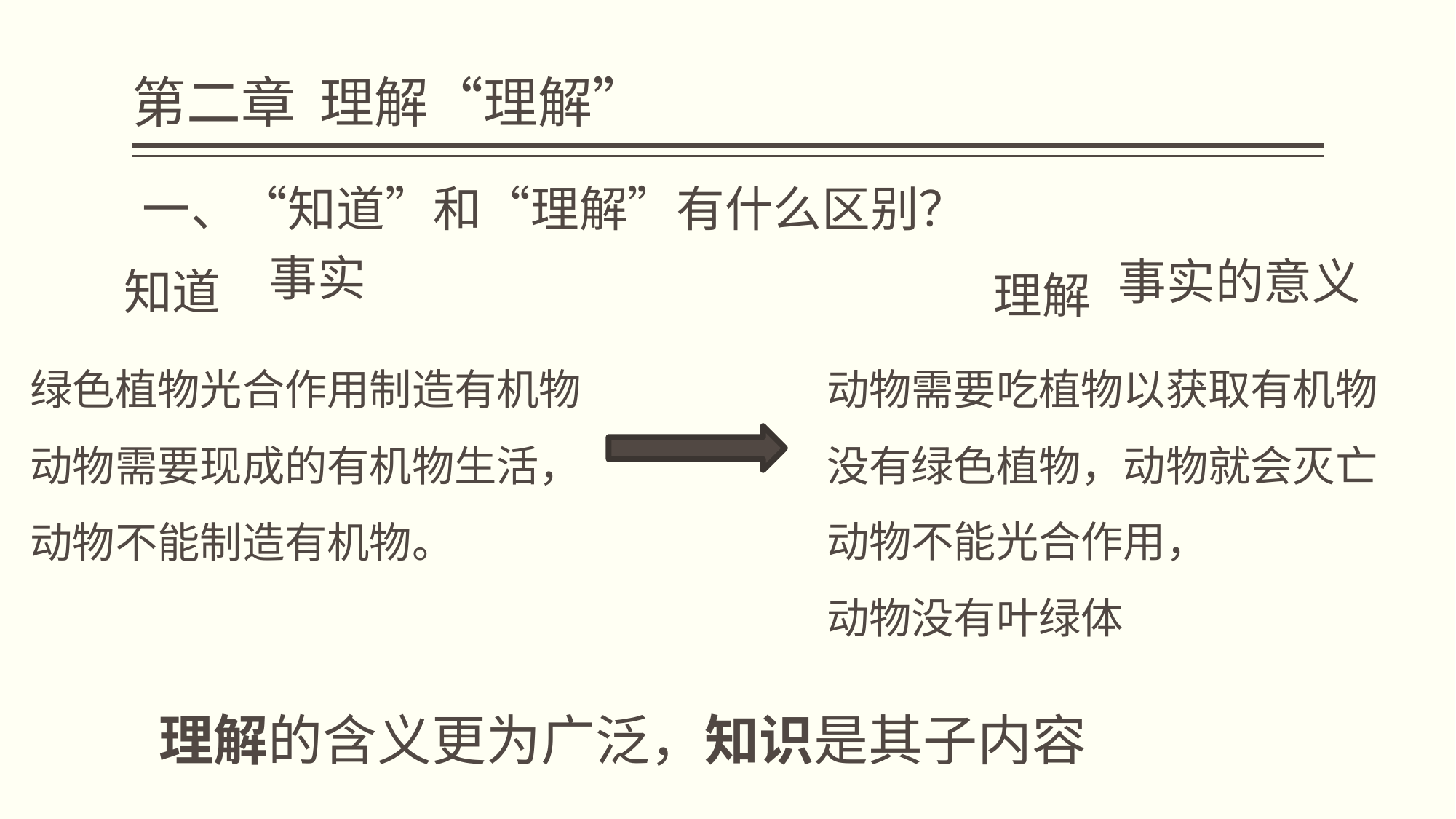

# 第二章  理解“理解”
一、“知道”和“理解”有什么区别？
知道
理解
事实
事实的意义
绿色植物光合作用制造有机物
动物需要现成的有机物生活，
动物不能制造有机物。
动物需要吃植物以获取有机物
没有绿色植物，动物就会灭亡
动物不能光合作用，
动物没有叶绿体

理解的含义更为广泛，知识是其子内容